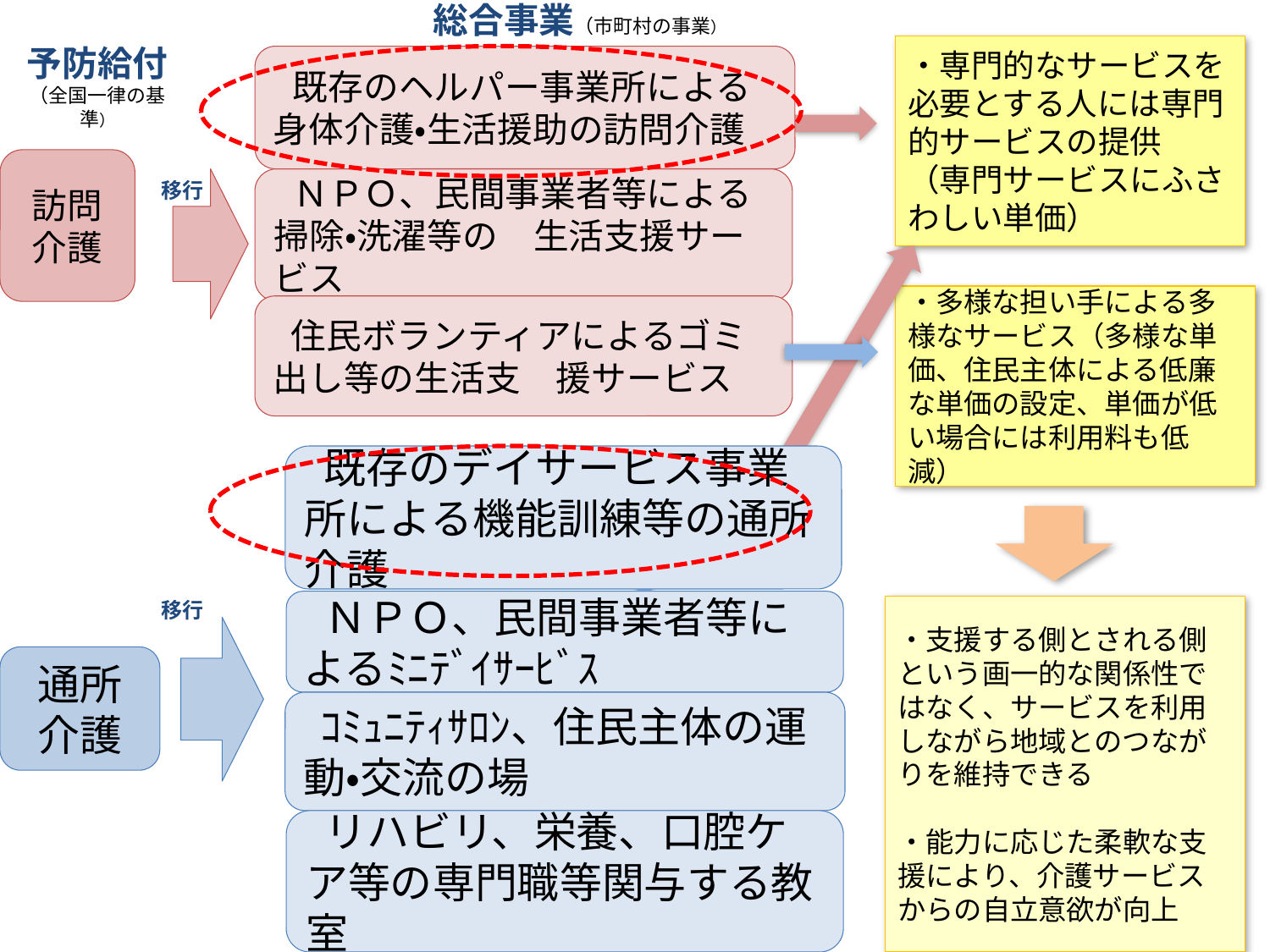

総合事業（市町村の事業）
・専門的なサービスを必要とする人には専門的サービスの提供
（専門サービスにふさわしい単価）
　既存のヘルパー事業所による身体介護・生活援助の訪問介護
訪問
介護

　ＮＰＯ、民間事業者等による掃除・洗濯等の　生活支援サービス
　住民ボランティアによるゴミ出し等の生活支　援サービス

予防給付
（全国一律の基準）

移行
地域支援事業
・多様な担い手による多様なサービス（多様な単価、住民主体による低廉な単価の設定、単価が低い場合には利用料も低減）

　既存のデイサービス事業所による機能訓練等の通所介護
　ＮＰＯ、民間事業者等によるﾐﾆﾃﾞｲｻｰﾋﾞｽ

通所
介護
　ｺﾐｭﾆﾃｨｻﾛﾝ、住民主体の運動・交流の場
　リハビリ、栄養、口腔ケア等の専門職等関与する教室

移行

・支援する側とされる側という画一的な関係性ではなく、サービスを利用しながら地域とのつながりを維持できる

・能力に応じた柔軟な支援により、介護サービスからの自立意欲が向上